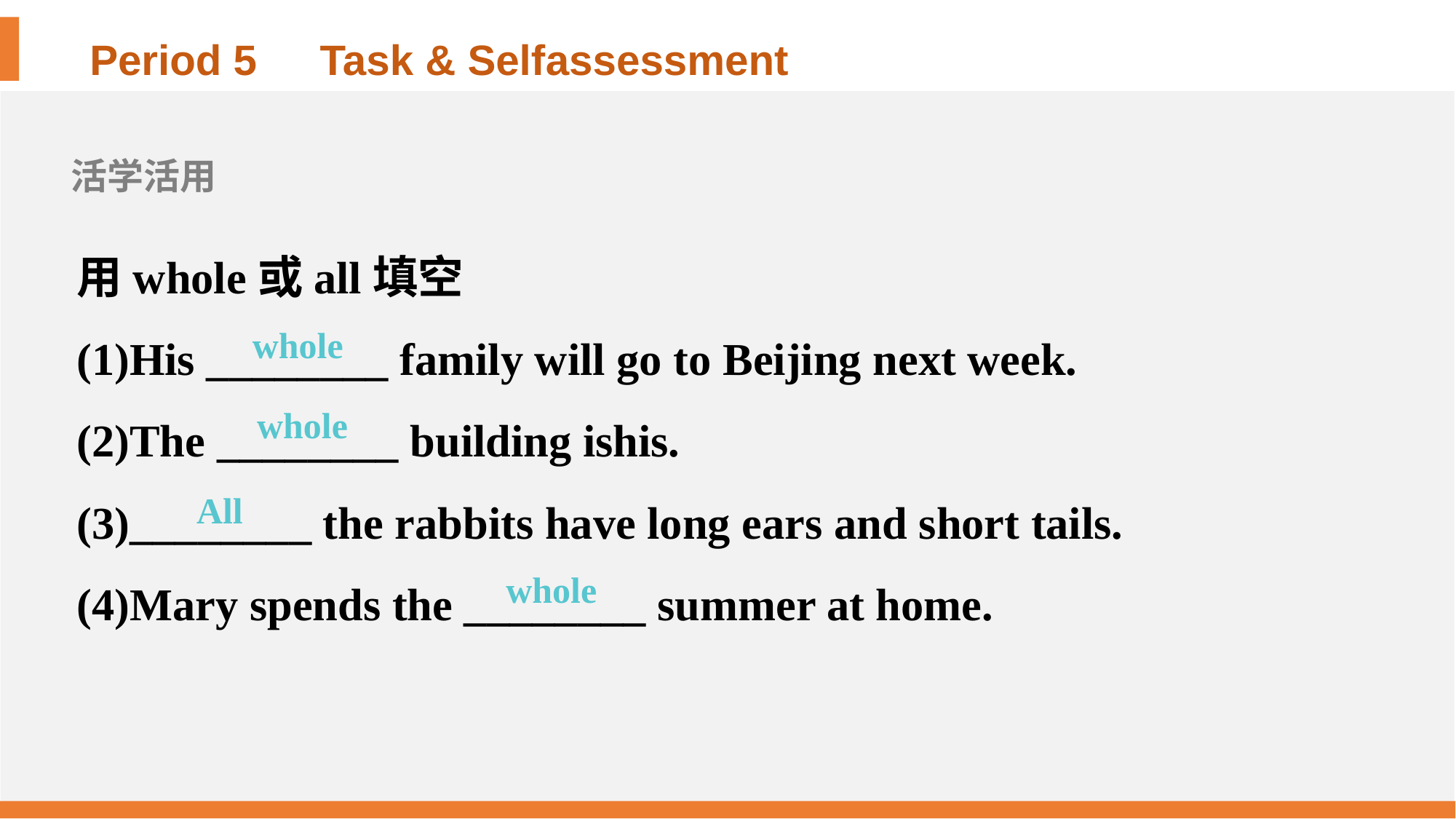

活学活用
用whole或all填空
(1)His ________ family will go to Beijing next week.
(2)The ________ building ishis.
(3)________ the rabbits have long ears and short tails.
(4)Mary spends the ________ summer at home.

whole
whole
All
whole